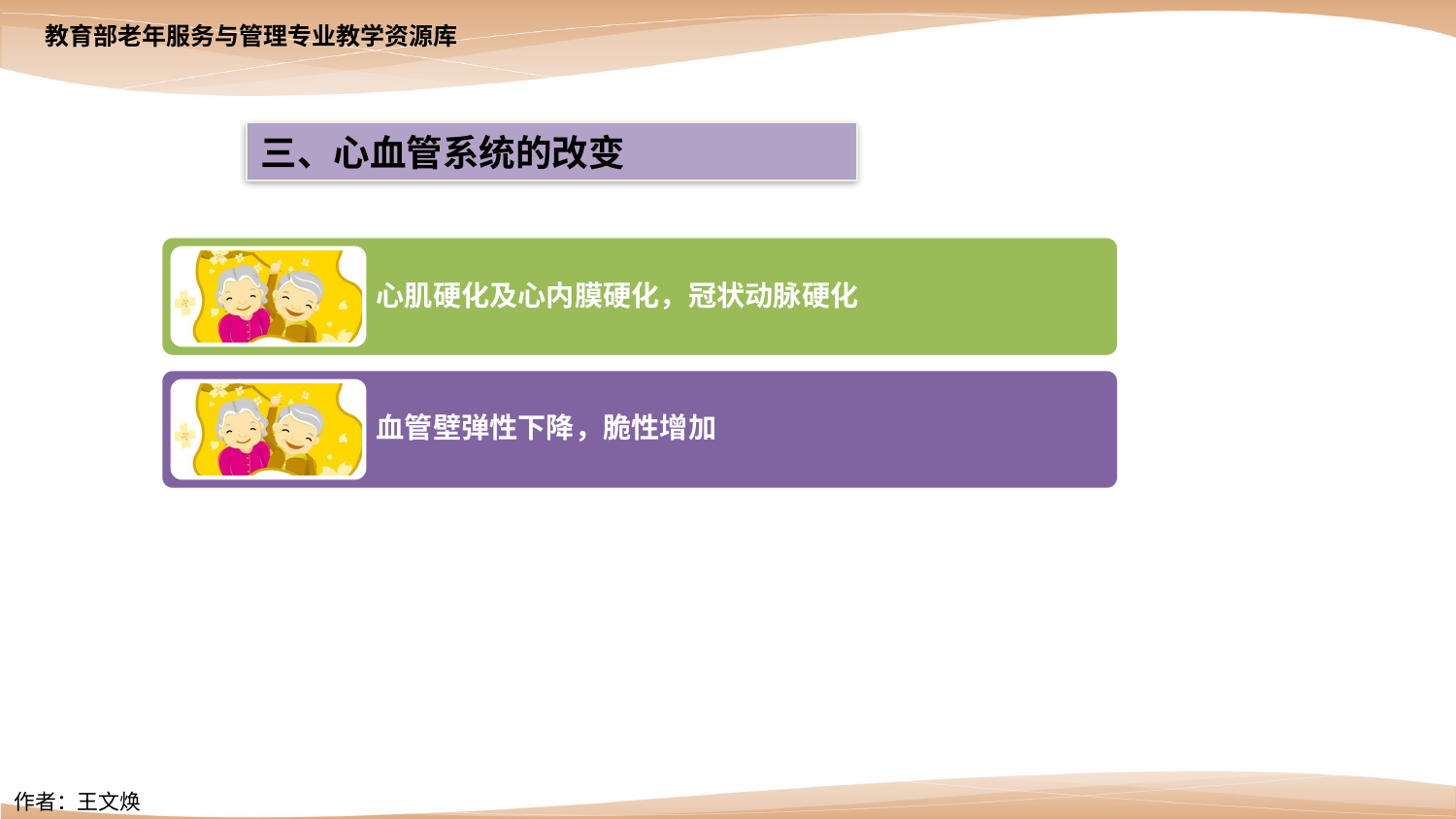

三、心血管系统的改变
心肌硬化及心内膜硬化，冠状动脉硬化
血管壁弹性下降，脆性增加